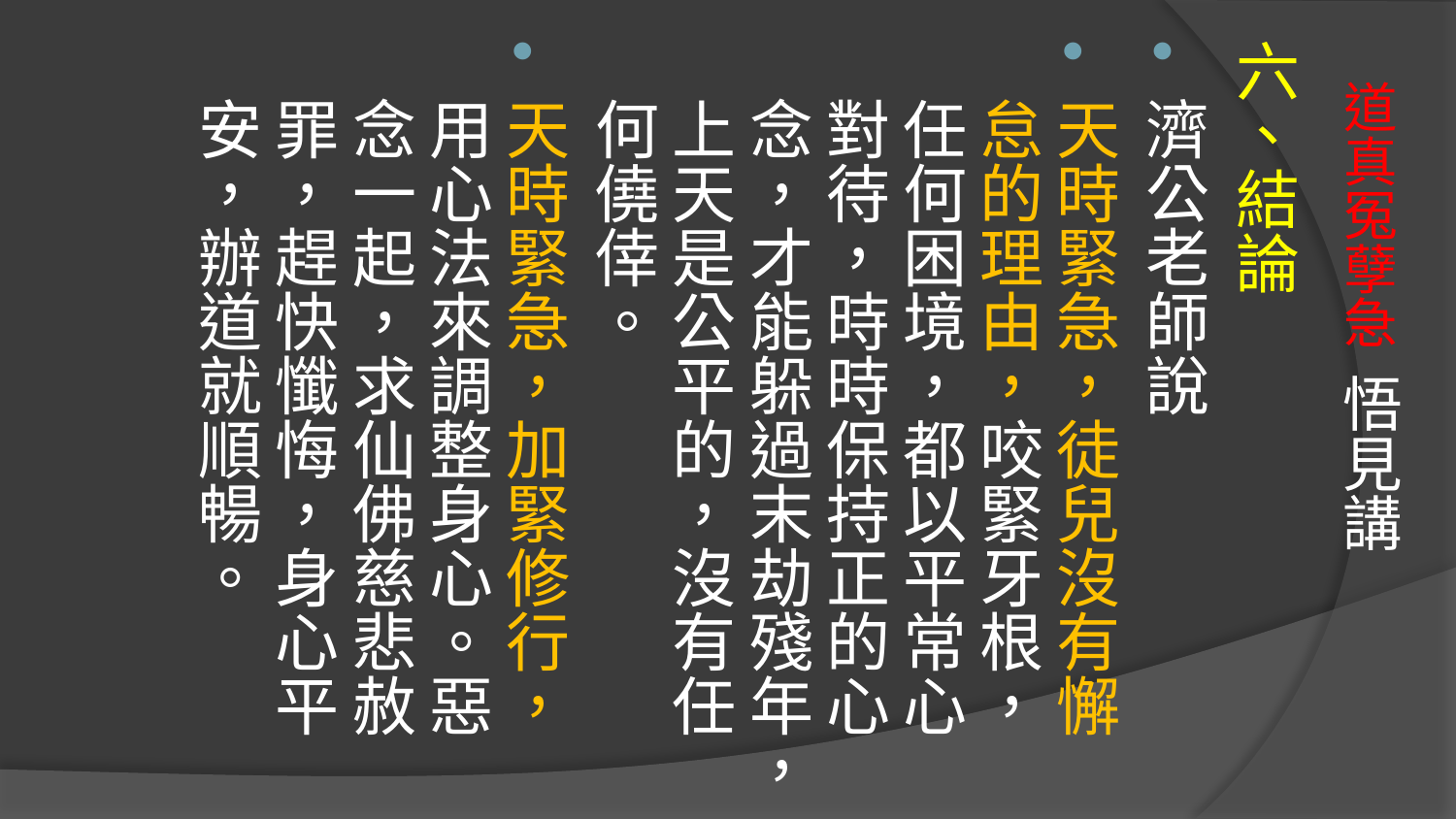

六、結論
濟公老師說
天時緊急，徒兒沒有懈怠的理由，咬緊牙根，任何困境，都以平常心對待，時時保持正的心念，才能躲過末劫殘年，上天是公平的，沒有任何僥倖。
天時緊急，加緊修行，用心法來調整身心。惡念一起，求仙佛慈悲赦罪，趕快懺悔，身心平安，辦道就順暢。

# 道真冤孽急  悟見講